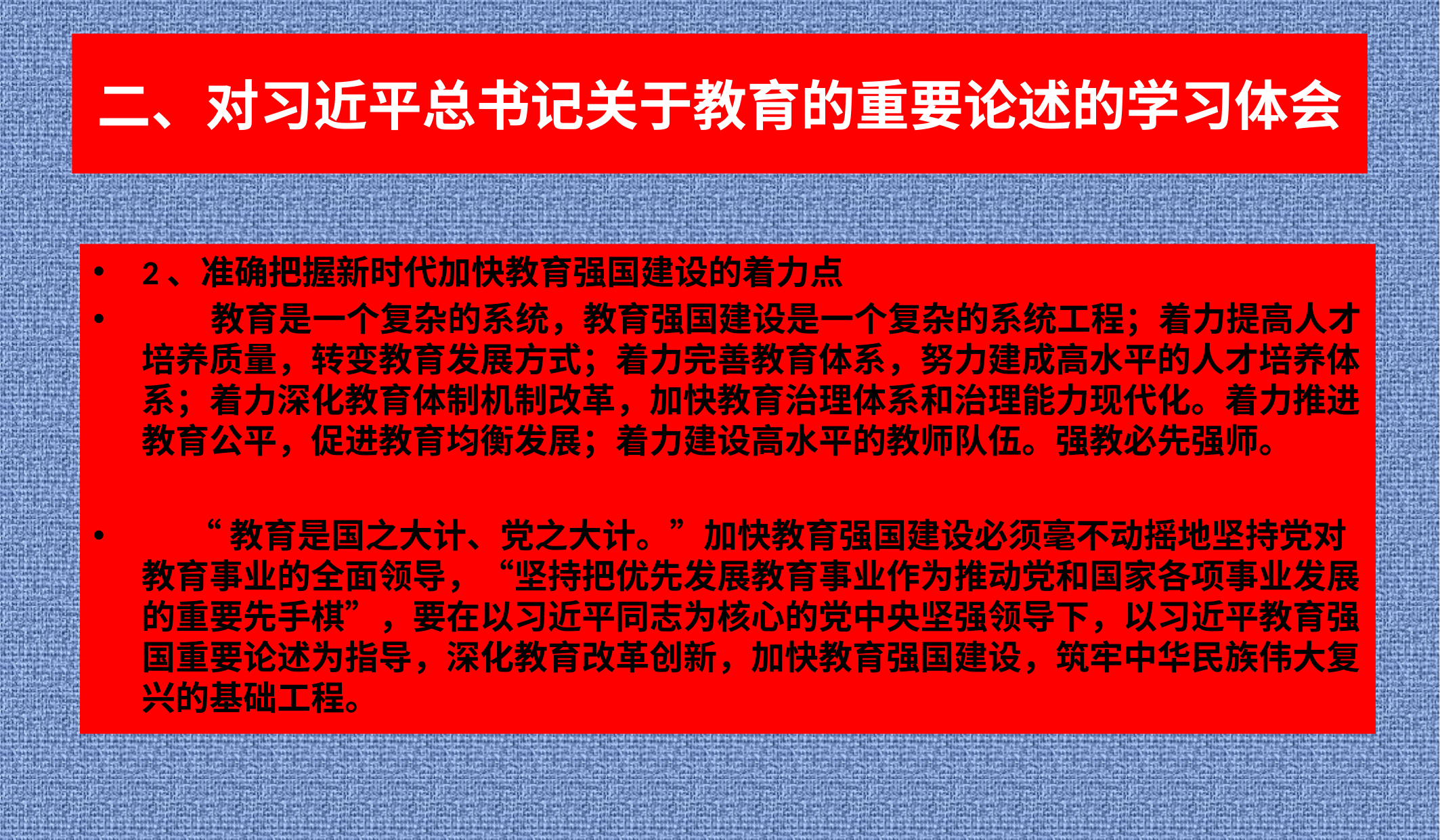

# 二、对习近平总书记关于教育的重要论述的学习体会
2、准确把握新时代加快教育强国建设的着力点
        教育是一个复杂的系统，教育强国建设是一个复杂的系统工程；着力提高人才培养质量，转变教育发展方式；着力完善教育体系，努力建成高水平的人才培养体系；着力深化教育体制机制改革，加快教育治理体系和治理能力现代化。着力推进教育公平，促进教育均衡发展；着力建设高水平的教师队伍。强教必先强师。

      “教育是国之大计、党之大计。”加快教育强国建设必须毫不动摇地坚持党对教育事业的全面领导，“坚持把优先发展教育事业作为推动党和国家各项事业发展的重要先手棋”，要在以习近平同志为核心的党中央坚强领导下，以习近平教育强国重要论述为指导，深化教育改革创新，加快教育强国建设，筑牢中华民族伟大复兴的基础工程。